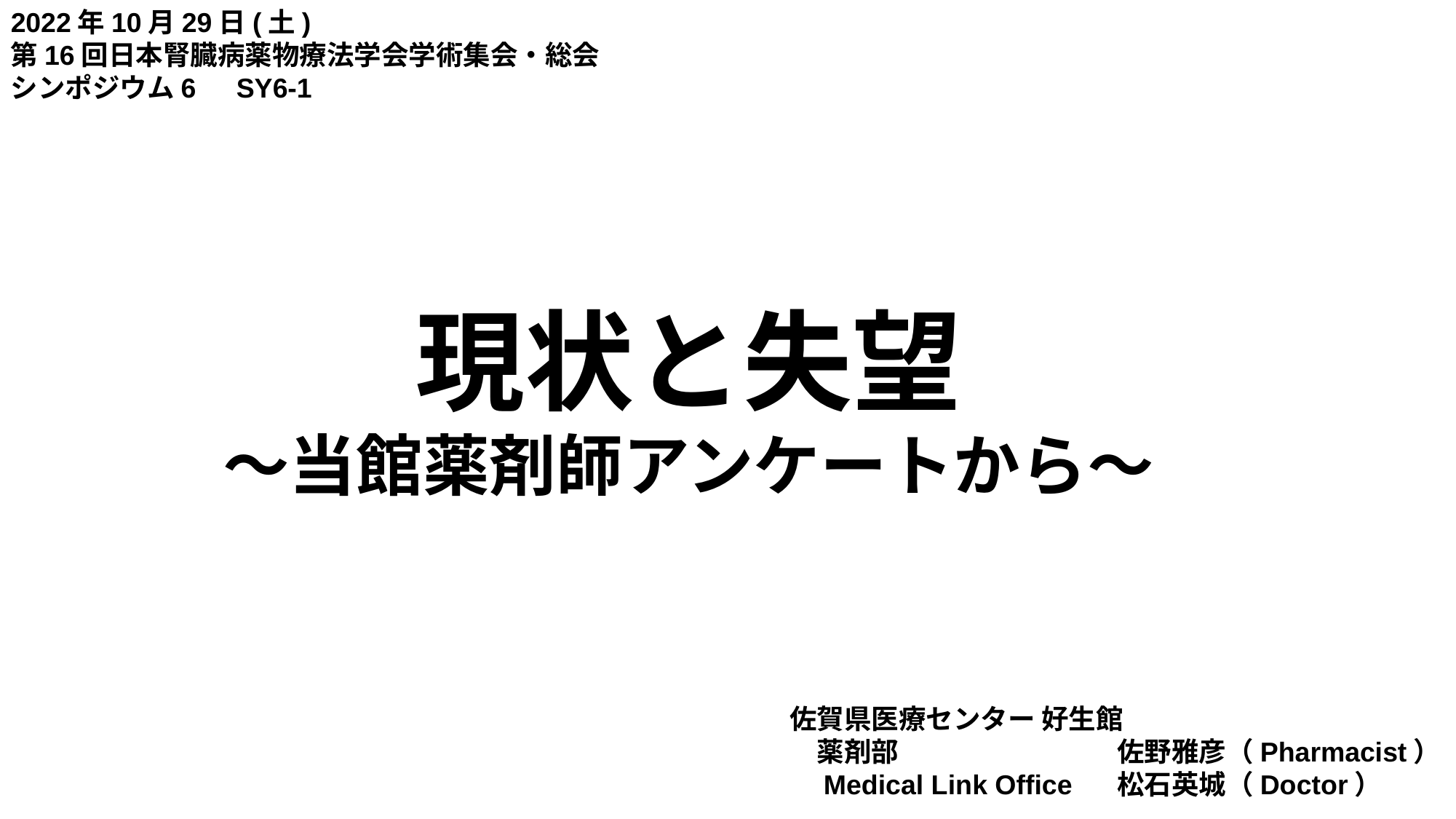

2022年10月29日(土)
第16回日本腎臓病薬物療法学会学術集会・総会
シンポジウム6　SY6-1
現状と失望
～当館薬剤師アンケートから～

佐賀県医療センター 好生館
　薬剤部		佐野雅彦（Pharmacist）
　Medical Link Office	松石英城（Doctor）